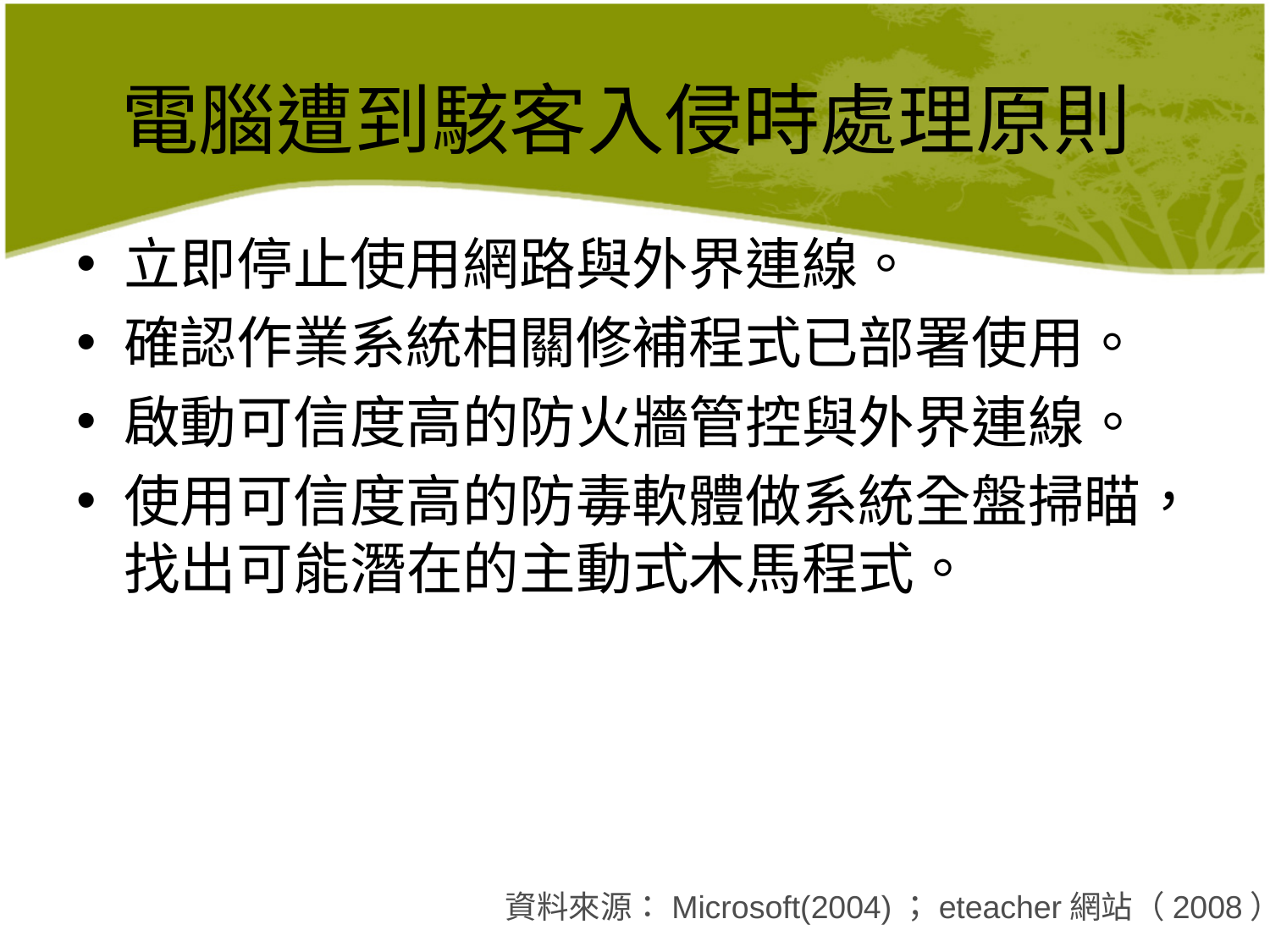

# 電腦遭到駭客入侵時處理原則
立即停止使用網路與外界連線。
確認作業系統相關修補程式已部署使用。
啟動可信度高的防火牆管控與外界連線。
使用可信度高的防毒軟體做系統全盤掃瞄，找出可能潛在的主動式木馬程式。
資料來源：Microsoft(2004)；eteacher網站（2008）